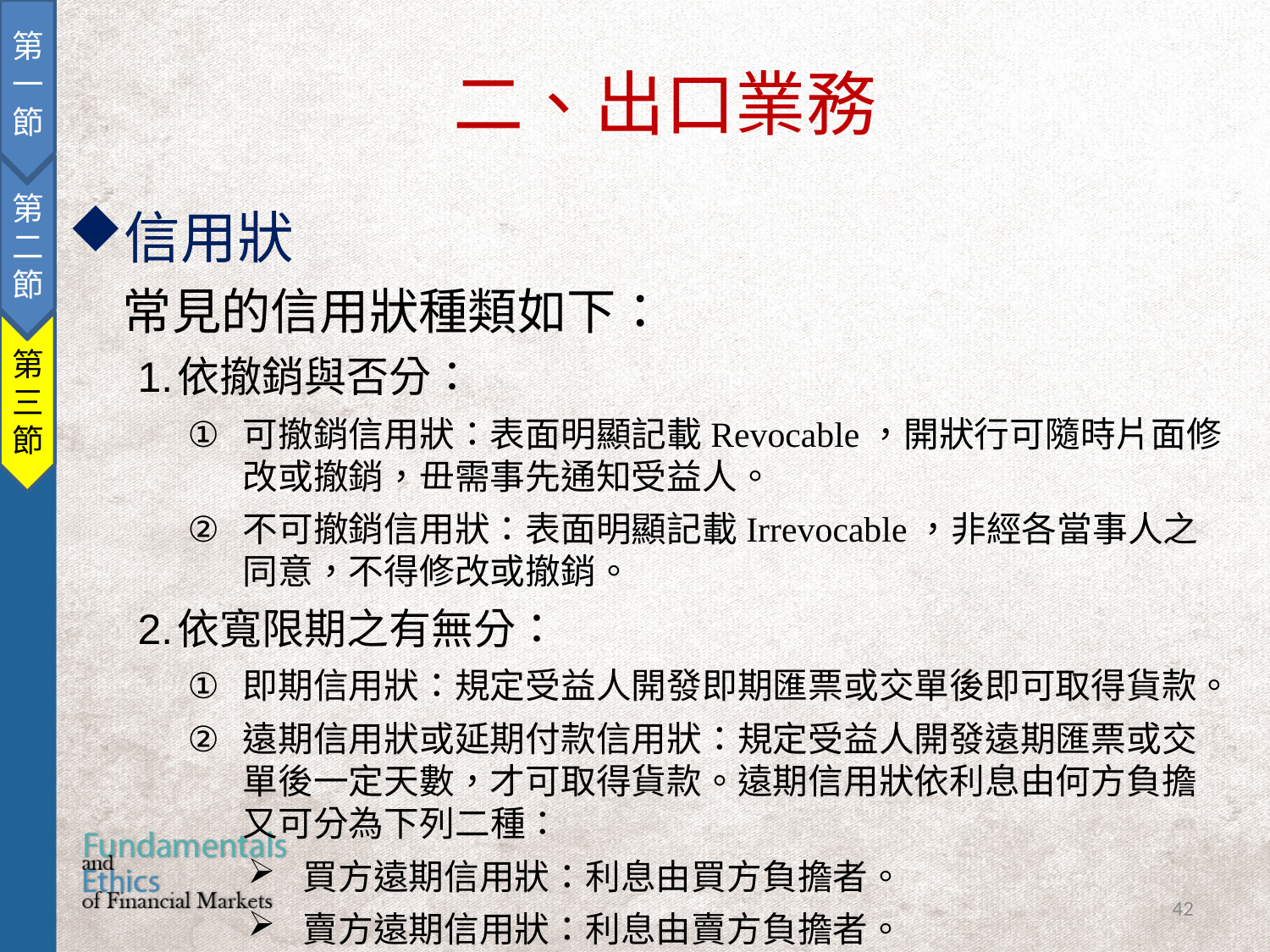

第一節
第二節
第三節
二、出口業務
信用狀
常見的信用狀種類如下：
依撤銷與否分：
可撤銷信用狀：表面明顯記載Revocable，開狀行可隨時片面修改或撤銷，毌需事先通知受益人。
不可撤銷信用狀：表面明顯記載Irrevocable，非經各當事人之同意，不得修改或撤銷。
依寬限期之有無分：
即期信用狀：規定受益人開發即期匯票或交單後即可取得貨款。
遠期信用狀或延期付款信用狀：規定受益人開發遠期匯票或交單後一定天數，才可取得貨款。遠期信用狀依利息由何方負擔又可分為下列二種：
買方遠期信用狀：利息由買方負擔者。
賣方遠期信用狀：利息由賣方負擔者。

42